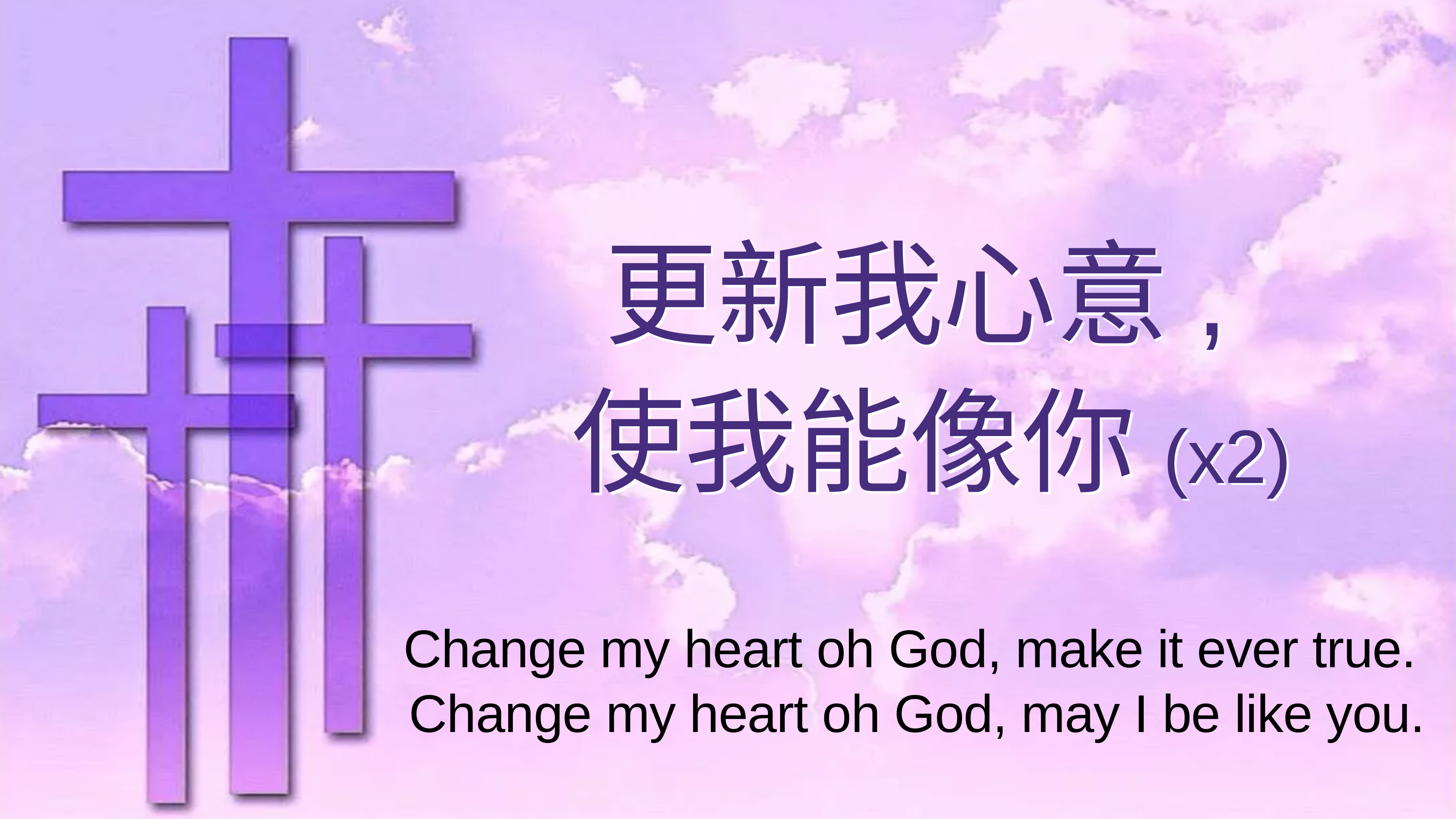

# 更新我心意,
使我能像你(x2)
Change my heart oh God, make it ever true.
Change my heart oh God, may I be like you.